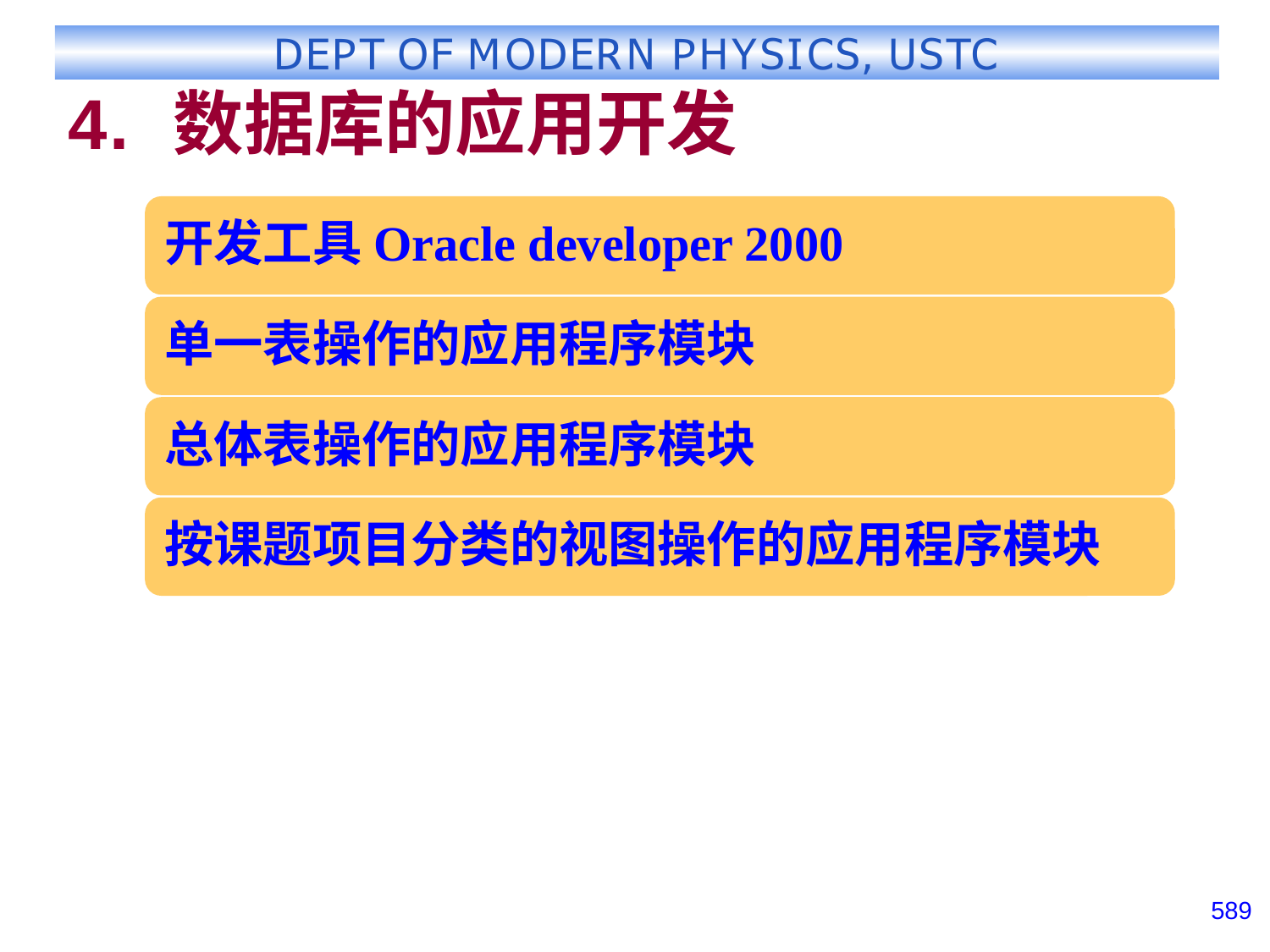

# 数据库的应用开发
开发工具Oracle developer 2000
单一表操作的应用程序模块
总体表操作的应用程序模块
按课题项目分类的视图操作的应用程序模块